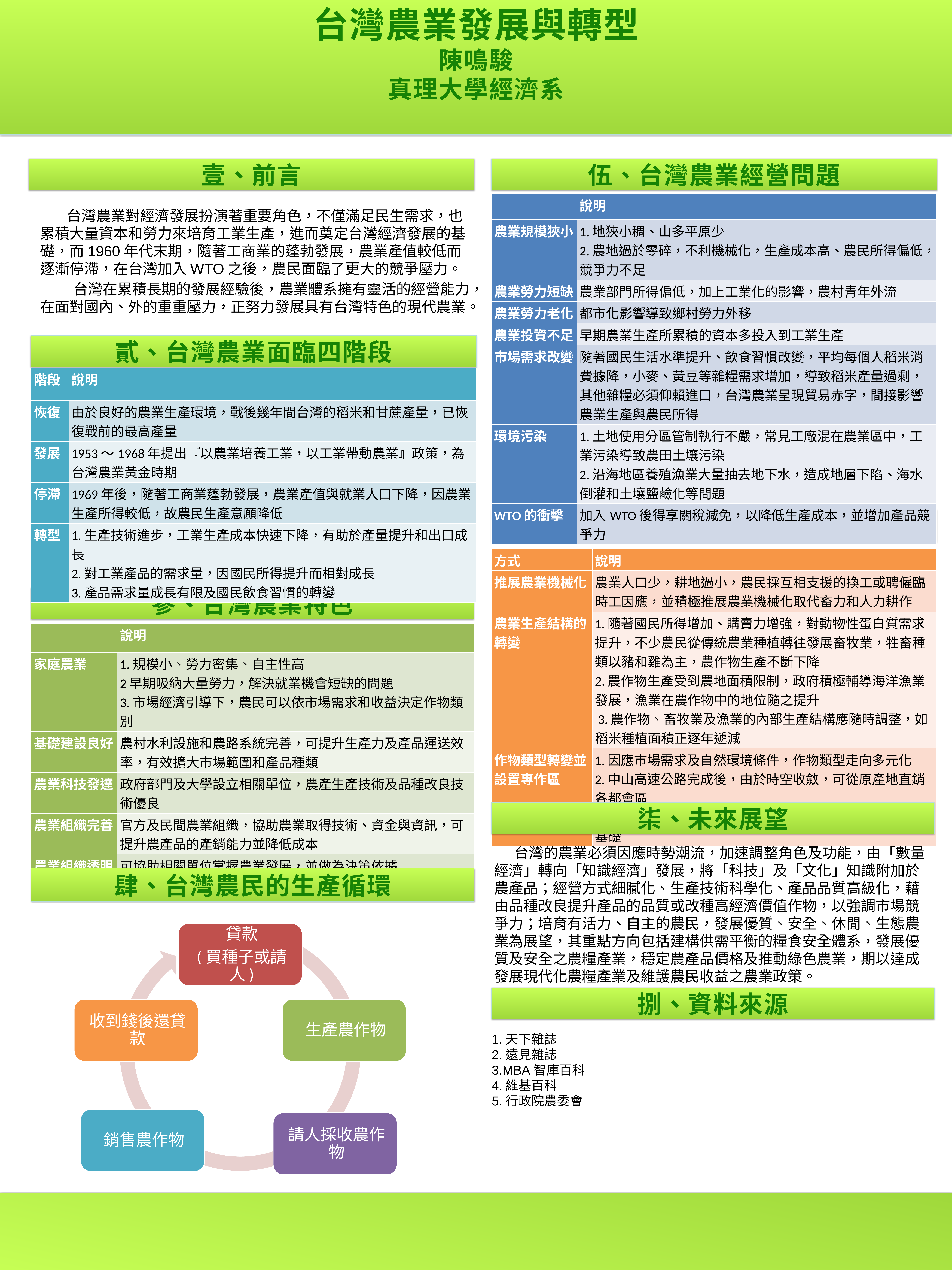

台灣農業發展與轉型
陳鳴駿
真理大學經濟系

壹、前言
伍、台灣農業經營問題
|  | 說明 |
| --- | --- |
| 農業規模狹小 | 1.地狹小稠、山多平原少 2.農地過於零碎，不利機械化，生產成本高、農民所得偏低，競爭力不足 |
| 農業勞力短缺 | 農業部門所得偏低，加上工業化的影響，農村青年外流 |
| 農業勞力老化 | 都市化影響導致鄉村勞力外移 |
| 農業投資不足 | 早期農業生產所累積的資本多投入到工業生產 |
| 市場需求改變 | 隨著國民生活水準提升、飲食習慣改變，平均每個人稻米消費據降，小麥、黃豆等雜糧需求增加，導致稻米產量過剩，其他雜糧必須仰賴進口，台灣農業呈現貿易赤字，間接影響農業生產與農民所得 |
| 環境污染 | 1.土地使用分區管制執行不嚴，常見工廠混在農業區中，工業污染導致農田土壤污染 2.沿海地區養殖漁業大量抽去地下水，造成地層下陷、海水倒灌和土壤鹽鹼化等問題 |
| WTO的衝擊 | 加入WTO後得享關稅減免，以降低生產成本，並增加產品競爭力 |
   台灣農業對經濟發展扮演著重要角色，不僅滿足民生需求，也累積大量資本和勞力來培育工業生產，進而奠定台灣經濟發展的基礎，而1960年代末期，隨著工商業的蓬勃發展，農業產值較低而逐漸停滯，在台灣加入WTO之後，農民面臨了更大的競爭壓力。
         台灣在累積長期的發展經驗後，農業體系擁有靈活的經營能力，在面對國內、外的重重壓力，正努力發展具有台灣特色的現代農業。

貳、台灣農業面臨四階段
| 階段 | 說明 |
| --- | --- |
| 恢復 | 由於良好的農業生產環境，戰後幾年間台灣的稻米和甘蔗產量，已恢復戰前的最高產量 |
| 發展 | 1953～1968年提出『以農業培養工業，以工業帶動農業』政策，為台灣農業黃金時期 |
| 停滯 | 1969年後，隨著工商業蓬勃發展，農業產值與就業人口下降，因農業生產所得較低，故農民生產意願降低 |
| 轉型 | 1.生產技術進步，工業生產成本快速下降，有助於產量提升和出口成長 2.對工業產品的需求量，因國民所得提升而相對成長 3.產品需求量成長有限及國民飲食習慣的轉變 |
陸、台灣農業轉型與因應對策
| 方式 | 說明 |
| --- | --- |
| 推展農業機械化 | 農業人口少，耕地過小，農民採互相支援的換工或聘僱臨時工因應，並積極推展農業機械化取代畜力和人力耕作 |
| 農業生產結構的轉變 | 1.隨著國民所得增加、購賣力增強，對動物性蛋白質需求提升，不少農民從傳統農業種植轉往發展畜牧業，牲畜種類以豬和雞為主，農作物生產不斷下降 2.農作物生產受到農地面積限制，政府積極輔導海洋漁業發展，漁業在農作物中的地位隨之提升 3.農作物、畜牧業及漁業的內部生產結構應隨時調整，如稻米種植面積正逐年遞減 |
| 作物類型轉變並設置專作區 | 1.因應市場需求及自然環境條件，作物類型走向多元化 2.中山高速公路完成後，由於時空收斂，可從原產地直銷各都會區 3.不同類型專作區為經建會2005提出一鄉一特色政策立下基礎 |
參、台灣農業特色
|  | 說明 |
| --- | --- |
| 家庭農業 | 1.規模小、勞力密集、自主性高 2早期吸納大量勞力，解決就業機會短缺的問題 3.市場經濟引導下，農民可以依市場需求和收益決定作物類別 |
| 基礎建設良好 | 農村水利設施和農路系統完善，可提升生產力及產品運送效率，有效擴大市場範圍和產品種類 |
| 農業科技發達 | 政府部門及大學設立相關單位，農產生產技術及品種改良技術優良 |
| 農業組織完善 | 官方及民間農業組織，協助農業取得技術、資金與資訊，可提升農產品的產銷能力並降低成本 |
| 農業組織透明 | 可協助相關單位掌握農業發展，並做為決策依據 |
柒、未來展望
     台灣的農業必須因應時勢潮流，加速調整角色及功能，由「數量經濟」轉向「知識經濟」發展，將「科技」及「文化」知識附加於農產品；經營方式細膩化、生產技術科學化、產品品質高級化，藉由品種改良提升產品的品質或改種高經濟價值作物，以強調市場競爭力；培育有活力、自主的農民，發展優質、安全、休閒、生態農業為展望，其重點方向包括建構供需平衡的糧食安全體系，發展優質及安全之農糧產業，穩定農產品價格及推動綠色農業，期以達成發展現代化農糧產業及維護農民收益之農業政策。
肆、台灣農民的生產循環
貸款
(買種子或請人)
生產農作物
請人採收農作物
銷售農作物
收到錢後還貸款
捌、資料來源
1.天下雜誌
2.遠見雜誌
3.MBA智庫百科
4.維基百科
5.行政院農委會